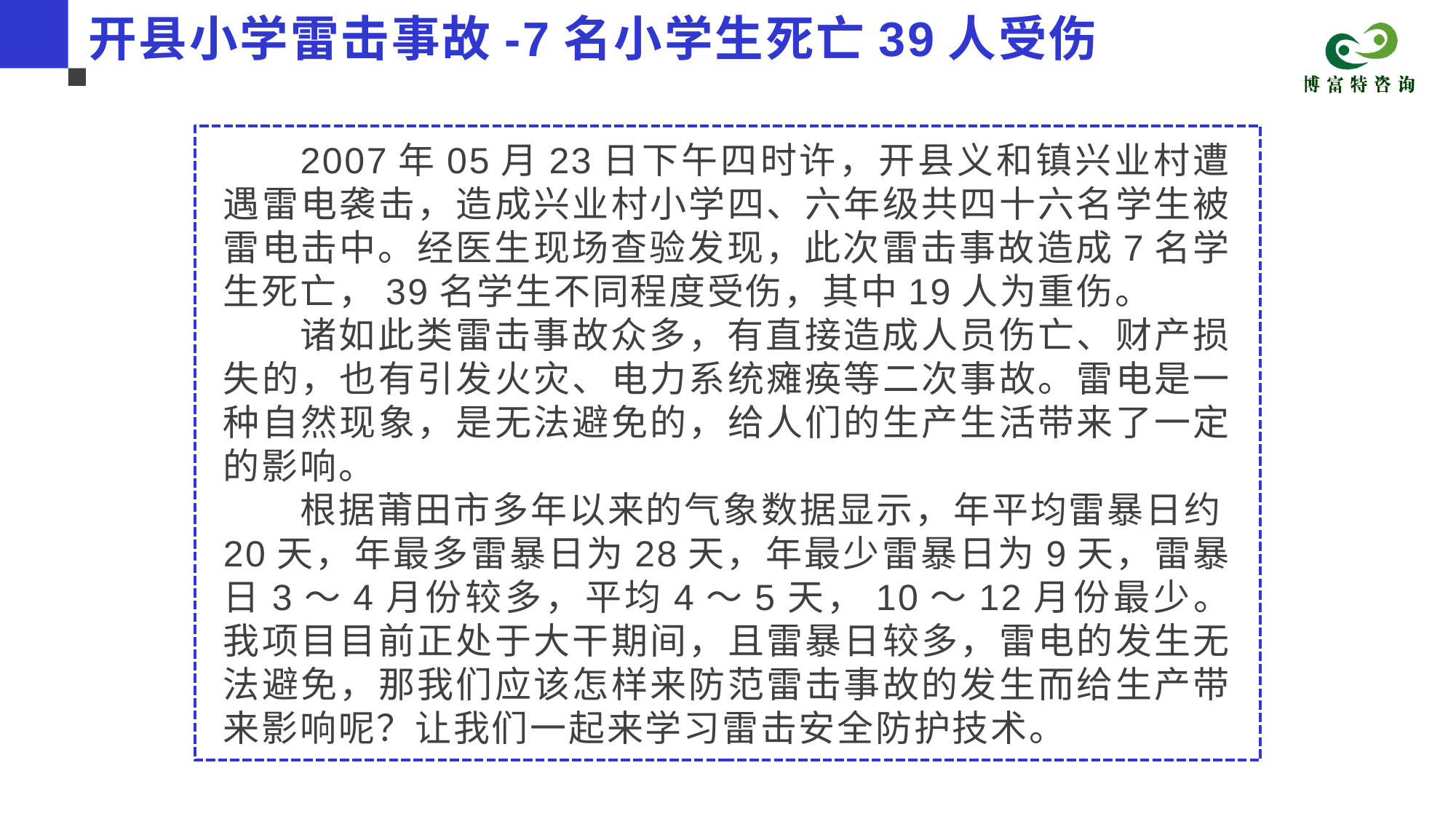

开县小学雷击事故-7名小学生死亡39人受伤
2007年05月23日下午四时许，开县义和镇兴业村遭遇雷电袭击，造成兴业村小学四、六年级共四十六名学生被雷电击中。经医生现场查验发现，此次雷击事故造成7名学生死亡，39名学生不同程度受伤，其中19人为重伤。
诸如此类雷击事故众多，有直接造成人员伤亡、财产损失的，也有引发火灾、电力系统瘫痪等二次事故。雷电是一种自然现象，是无法避免的，给人们的生产生活带来了一定的影响。
根据莆田市多年以来的气象数据显示，年平均雷暴日约20天，年最多雷暴日为28天，年最少雷暴日为9天，雷暴日3～4月份较多，平均4～5天，10～12月份最少。我项目目前正处于大干期间，且雷暴日较多，雷电的发生无法避免，那我们应该怎样来防范雷击事故的发生而给生产带来影响呢？让我们一起来学习雷击安全防护技术。